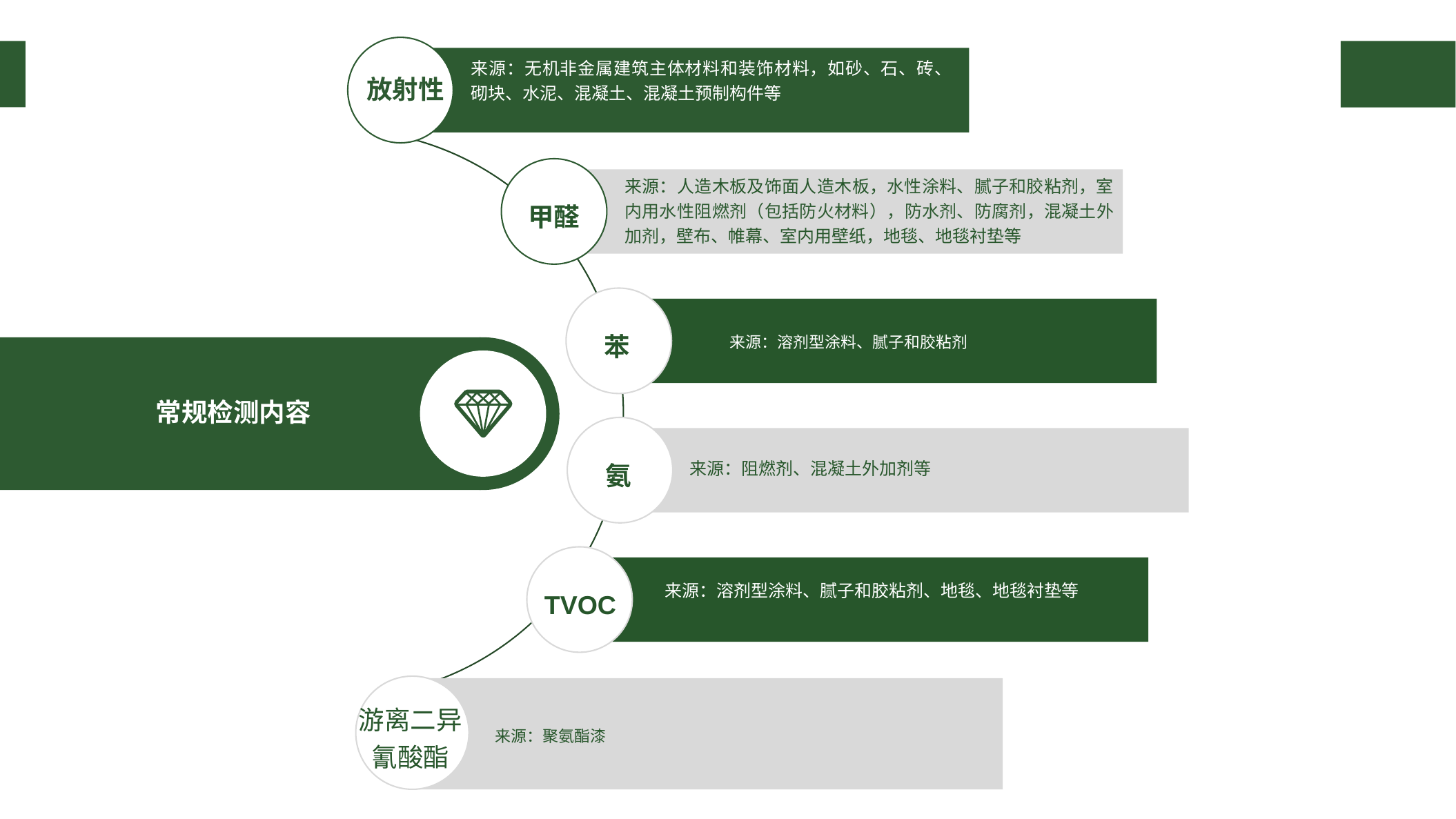

来源：无机非金属建筑主体材料和装饰材料，如砂、石、砖、砌块、水泥、混凝土、混凝土预制构件等
放射性

来源：人造木板及饰面人造木板，水性涂料、腻子和胶粘剂，室内用水性阻燃剂（包括防火材料），防水剂、防腐剂，混凝土外加剂，壁布、帷幕、室内用壁纸，地毯、地毯衬垫等

甲醛

来源：溶剂型涂料、腻子和胶粘剂
苯

常规检测内容

氨
来源：阻燃剂、混凝土外加剂等

来源：溶剂型涂料、腻子和胶粘剂、地毯、地毯衬垫等
TVOC

游离二异
氰酸酯
来源：聚氨酯漆